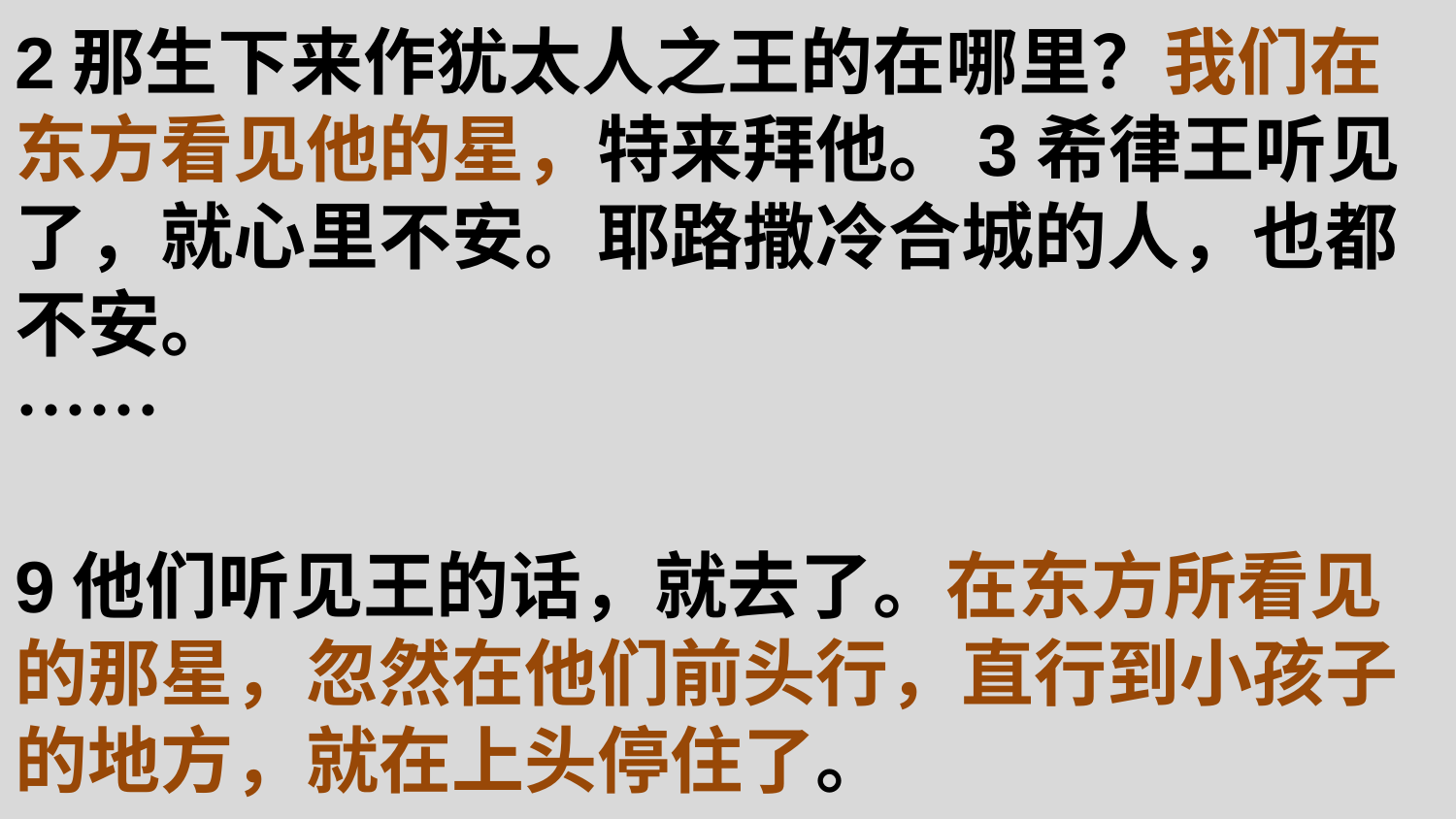

# 2那生下来作犹太人之王的在哪里？我们在东方看见他的星，特来拜他。3希律王听见了，就心里不安。耶路撒冷合城的人，也都不安。 …… 9他们听见王的话，就去了。在东方所看见的那星，忽然在他们前头行，直行到小孩子的地方，就在上头停住了。